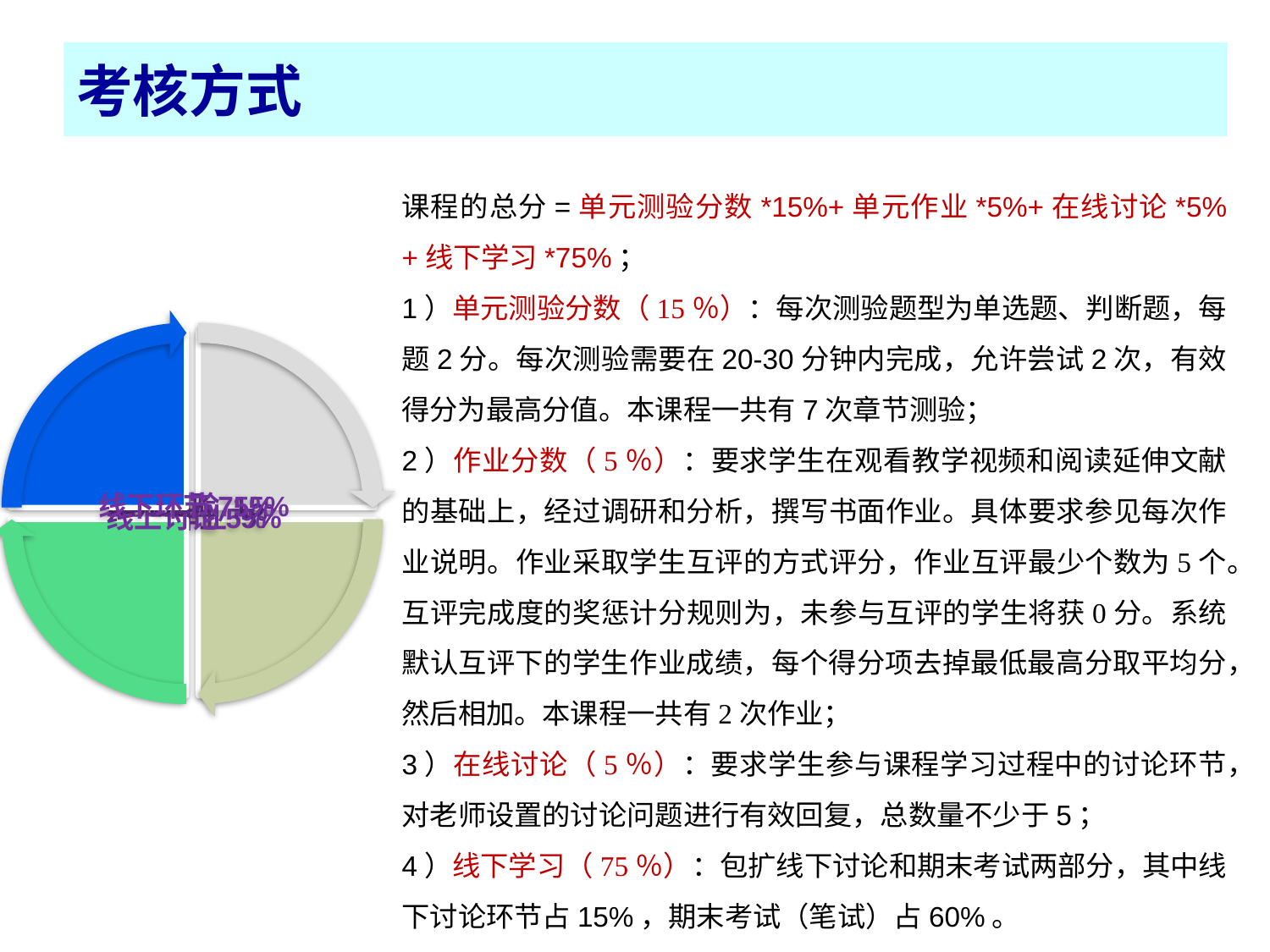

考核方式
课程的总分=单元测验分数*15%+单元作业*5%+在线讨论*5%+线下学习*75%；
1）单元测验分数（15％）：每次测验题型为单选题、判断题，每题2分。每次测验需要在20-30分钟内完成，允许尝试2次，有效得分为最高分值。本课程一共有7次章节测验；
2）作业分数（5％）：要求学生在观看教学视频和阅读延伸文献的基础上，经过调研和分析，撰写书面作业。具体要求参见每次作业说明。作业采取学生互评的方式评分，作业互评最少个数为5个。互评完成度的奖惩计分规则为，未参与互评的学生将获0分。系统默认互评下的学生作业成绩，每个得分项去掉最低最高分取平均分，然后相加。本课程一共有2次作业；
3）在线讨论（5％）：要求学生参与课程学习过程中的讨论环节，对老师设置的讨论问题进行有效回复，总数量不少于5；
4）线下学习（75％）：包扩线下讨论和期末考试两部分，其中线下讨论环节占15%，期末考试（笔试）占60%。
单元测验 15%
线上作业 5%
线上讨论5%
线下环节75%